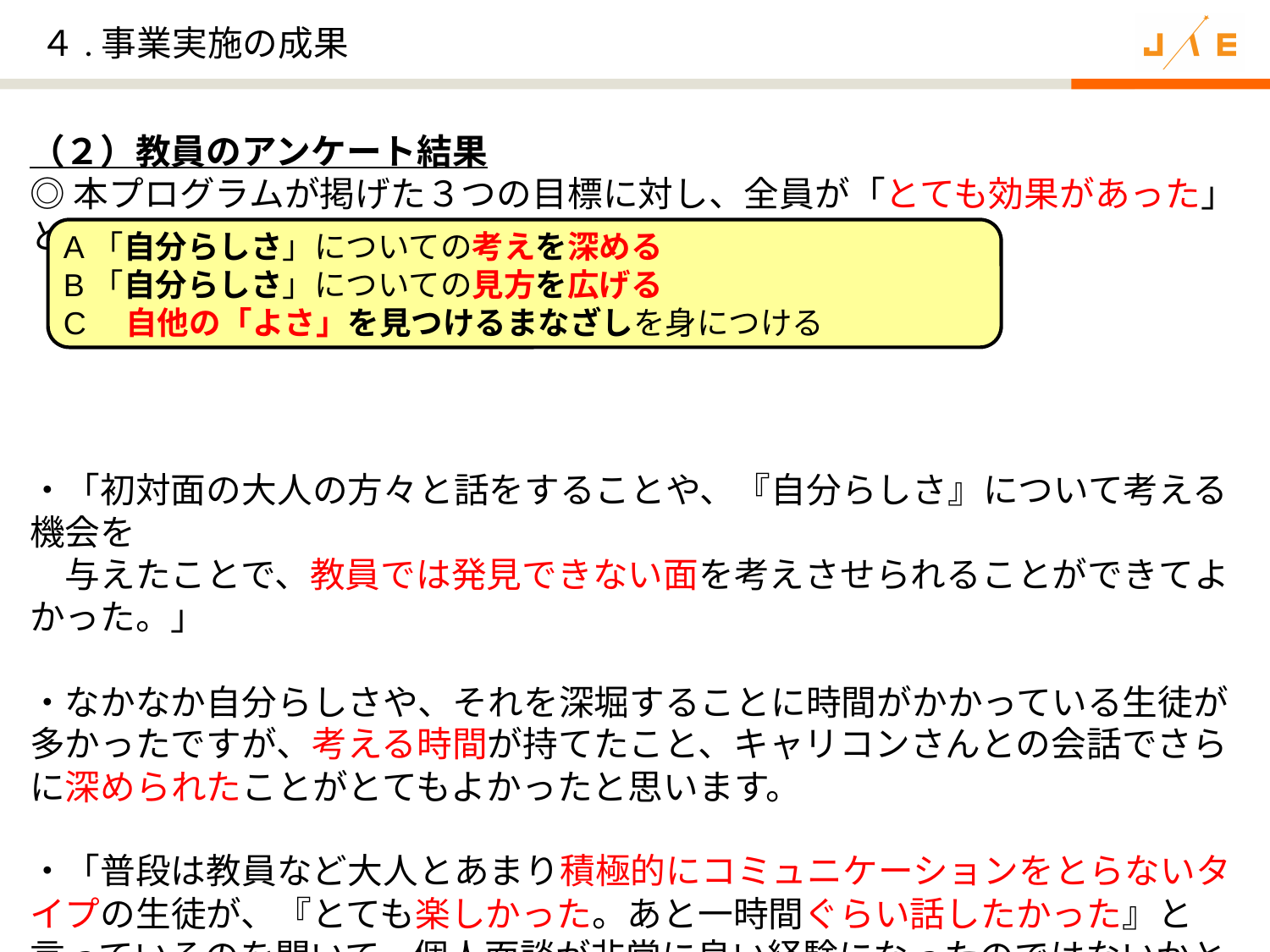

４.事業実施の成果

（２）教員のアンケート結果
◎本プログラムが掲げた３つの目標に対し、全員が「とても効果があった」と回答

・「初対面の大人の方々と話をすることや、『自分らしさ』について考える機会を
　与えたことで、教員では発見できない面を考えさせられることができてよかった。」

・なかなか自分らしさや、それを深堀することに時間がかかっている生徒が多かったですが、考える時間が持てたこと、キャリコンさんとの会話でさらに深められたことがとてもよかったと思います。

・「普段は教員など大人とあまり積極的にコミュニケーションをとらないタイプの生徒が、『とても楽しかった。あと一時間ぐらい話したかった』と言っているのを聞いて、個人面談が非常に良い経験になったのではないかと思います。」

A「自分らしさ」についての考えを深める
B「自分らしさ」についての見方を広げる
C　自他の「よさ」を見つけるまなざしを身につける